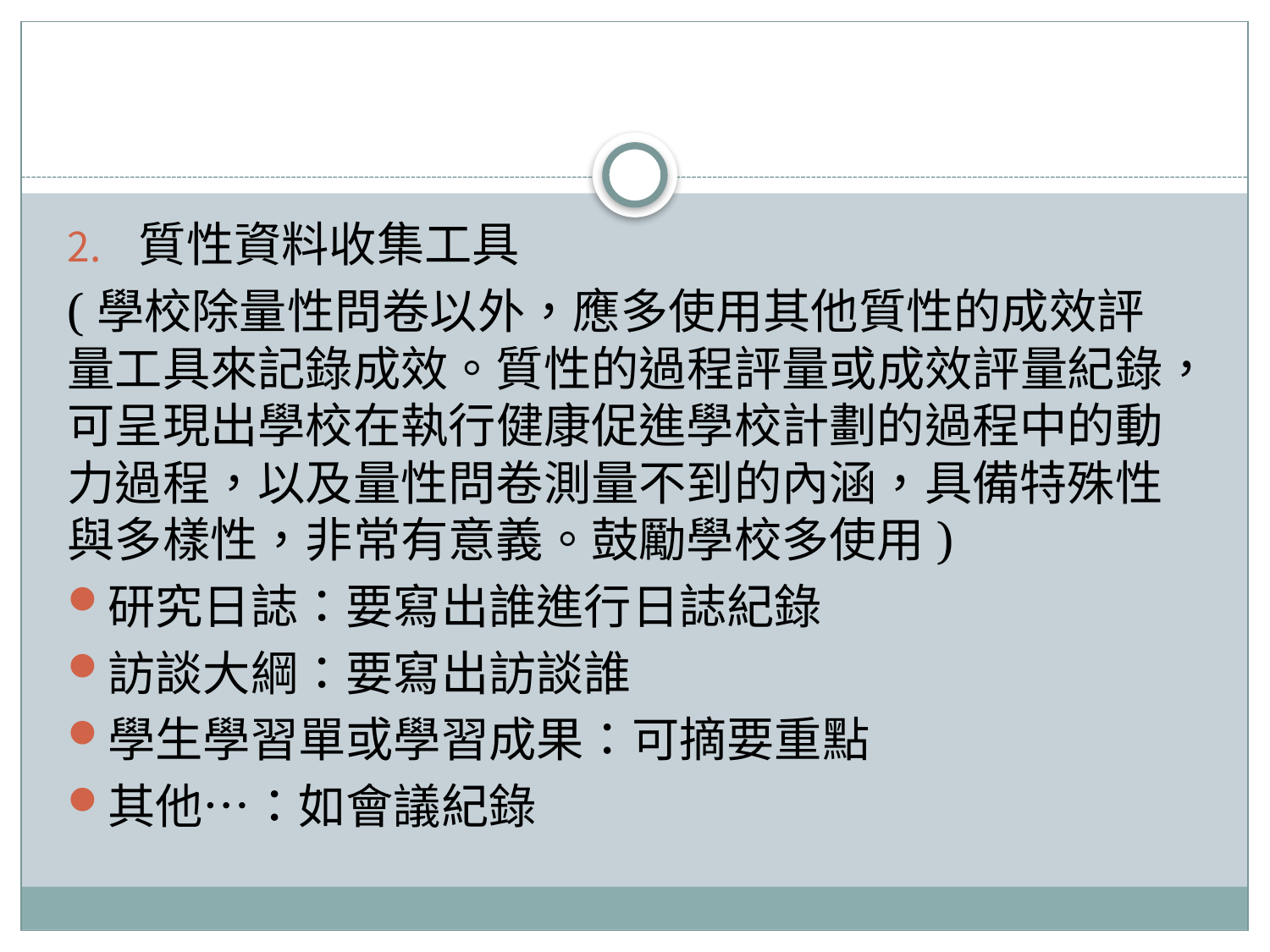

#
質性資料收集工具
(學校除量性問卷以外，應多使用其他質性的成效評量工具來記錄成效。質性的過程評量或成效評量紀錄，可呈現出學校在執行健康促進學校計劃的過程中的動力過程，以及量性問卷測量不到的內涵，具備特殊性與多樣性，非常有意義。鼓勵學校多使用)
研究日誌：要寫出誰進行日誌紀錄
訪談大綱：要寫出訪談誰
學生學習單或學習成果：可摘要重點
其他…：如會議紀錄